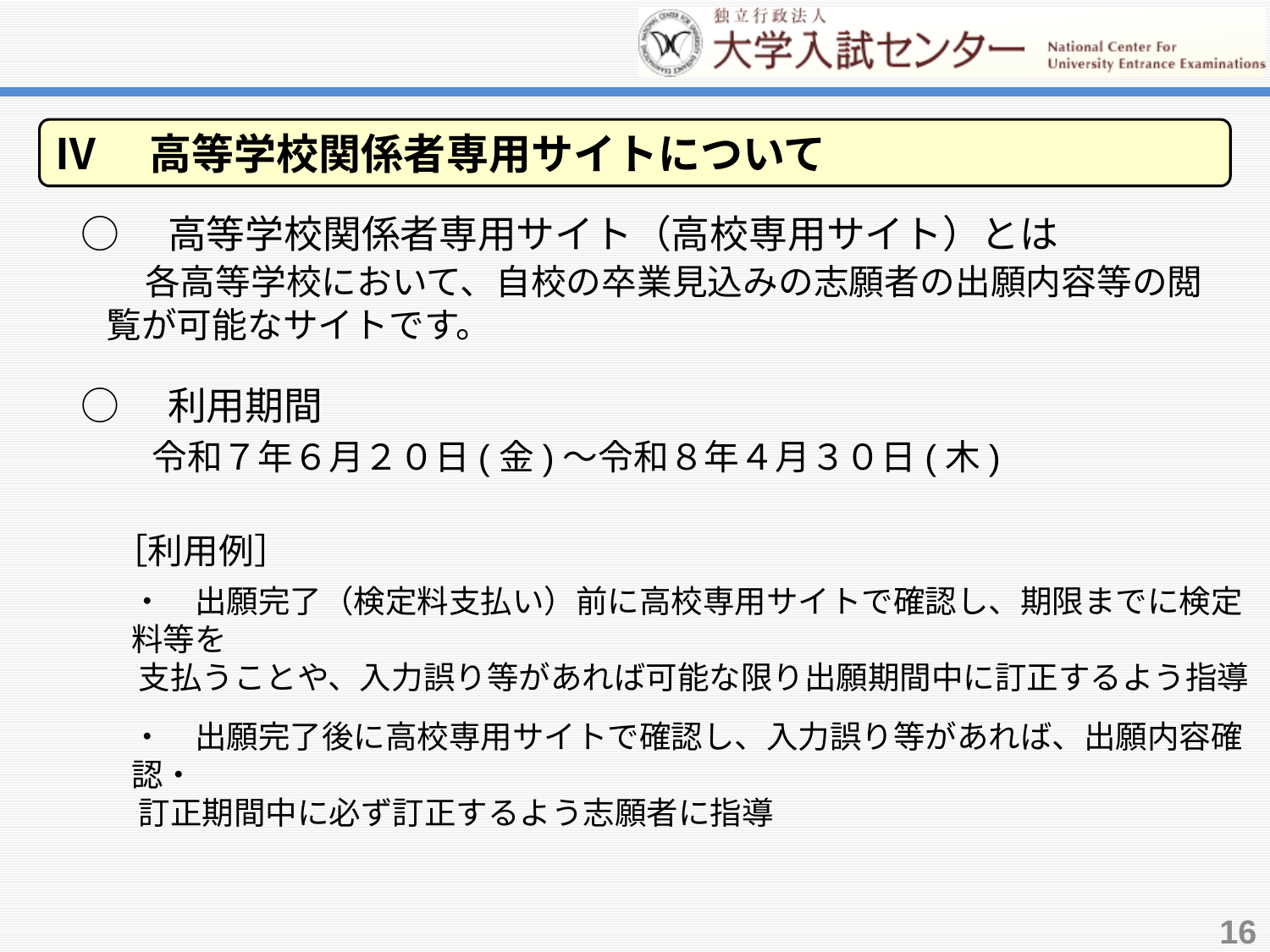

Ⅳ　高等学校関係者専用サイトについて
○　高等学校関係者専用サイト（高校専用サイト）とは
　各高等学校において、自校の卒業見込みの志願者の出願内容等の閲覧が可能なサイトです。
○　利用期間
　　令和７年６月２０日(金)～令和８年４月３０日(木)

　［利用例］
・　出願完了（検定料支払い）前に高校専用サイトで確認し、期限までに検定料等を
 支払うことや、入力誤り等があれば可能な限り出願期間中に訂正するよう指導
・　出願完了後に高校専用サイトで確認し、入力誤り等があれば、出願内容確認・
 訂正期間中に必ず訂正するよう志願者に指導
16